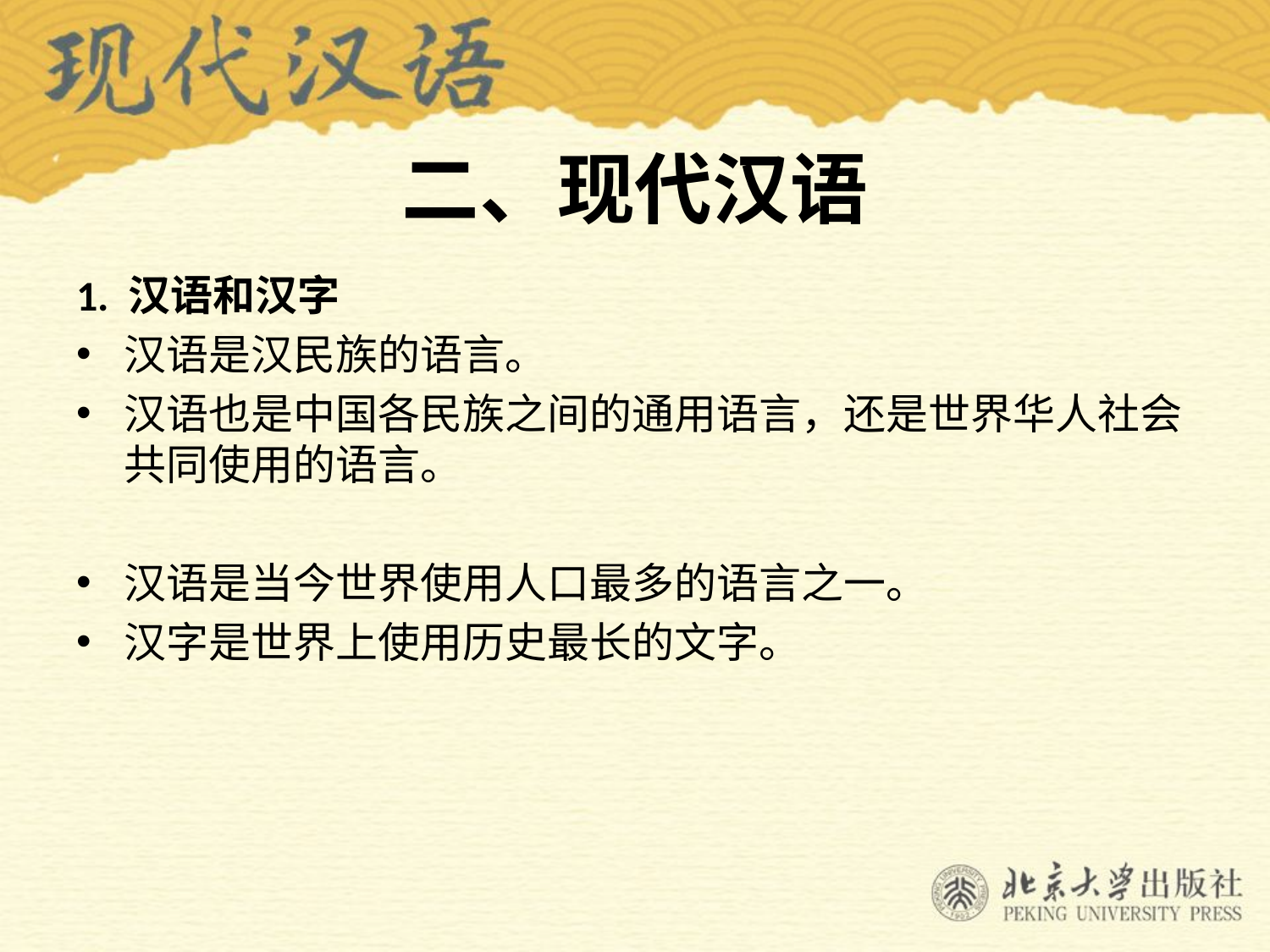

# 二、现代汉语
1. 汉语和汉字
汉语是汉民族的语言。
汉语也是中国各民族之间的通用语言，还是世界华人社会共同使用的语言。

汉语是当今世界使用人口最多的语言之一。
汉字是世界上使用历史最长的文字。